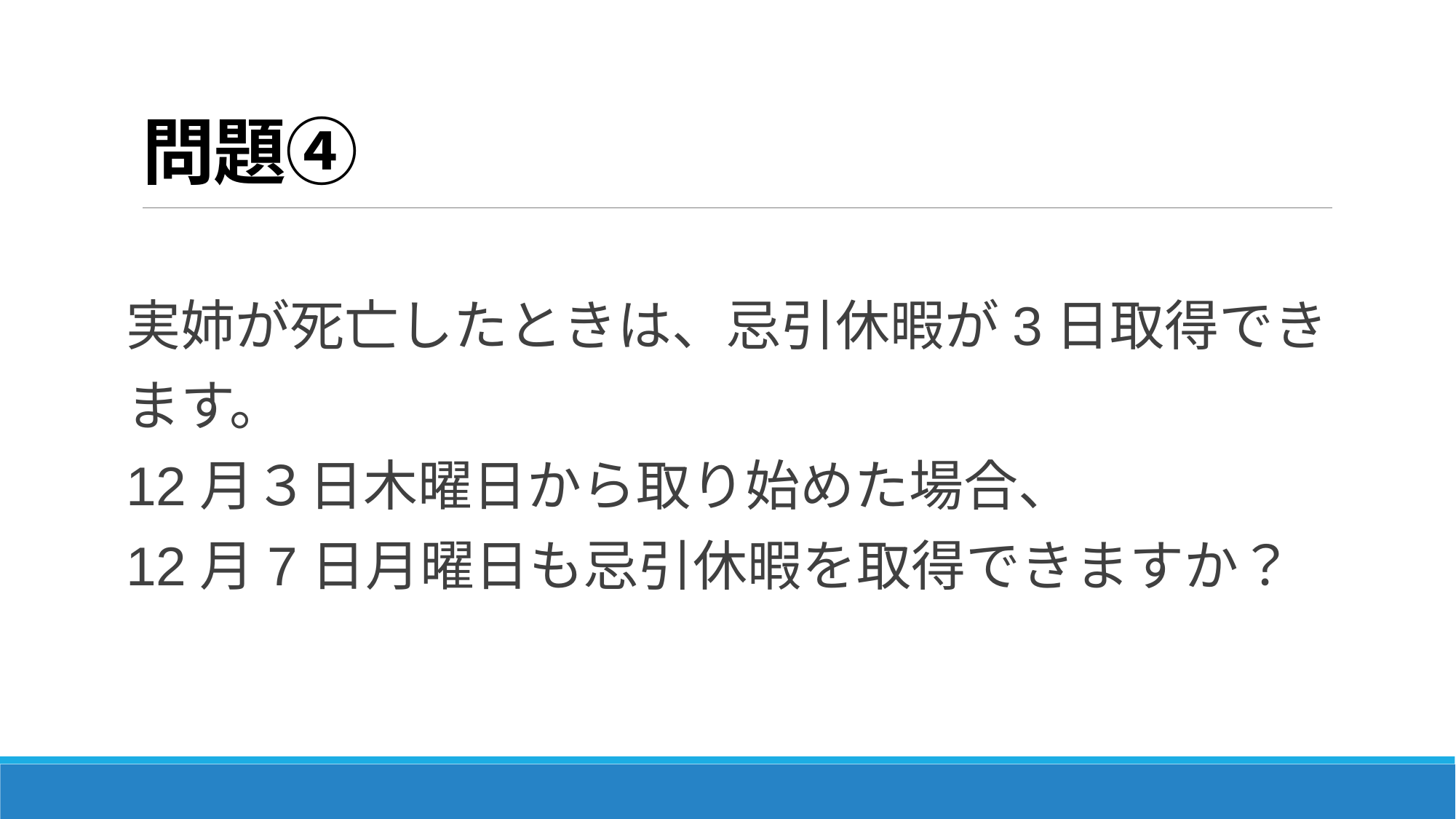

# 問題④
実姉が死亡したときは、忌引休暇が3日取得でき
ます。
12月３日木曜日から取り始めた場合、
12月7日月曜日も忌引休暇を取得できますか？